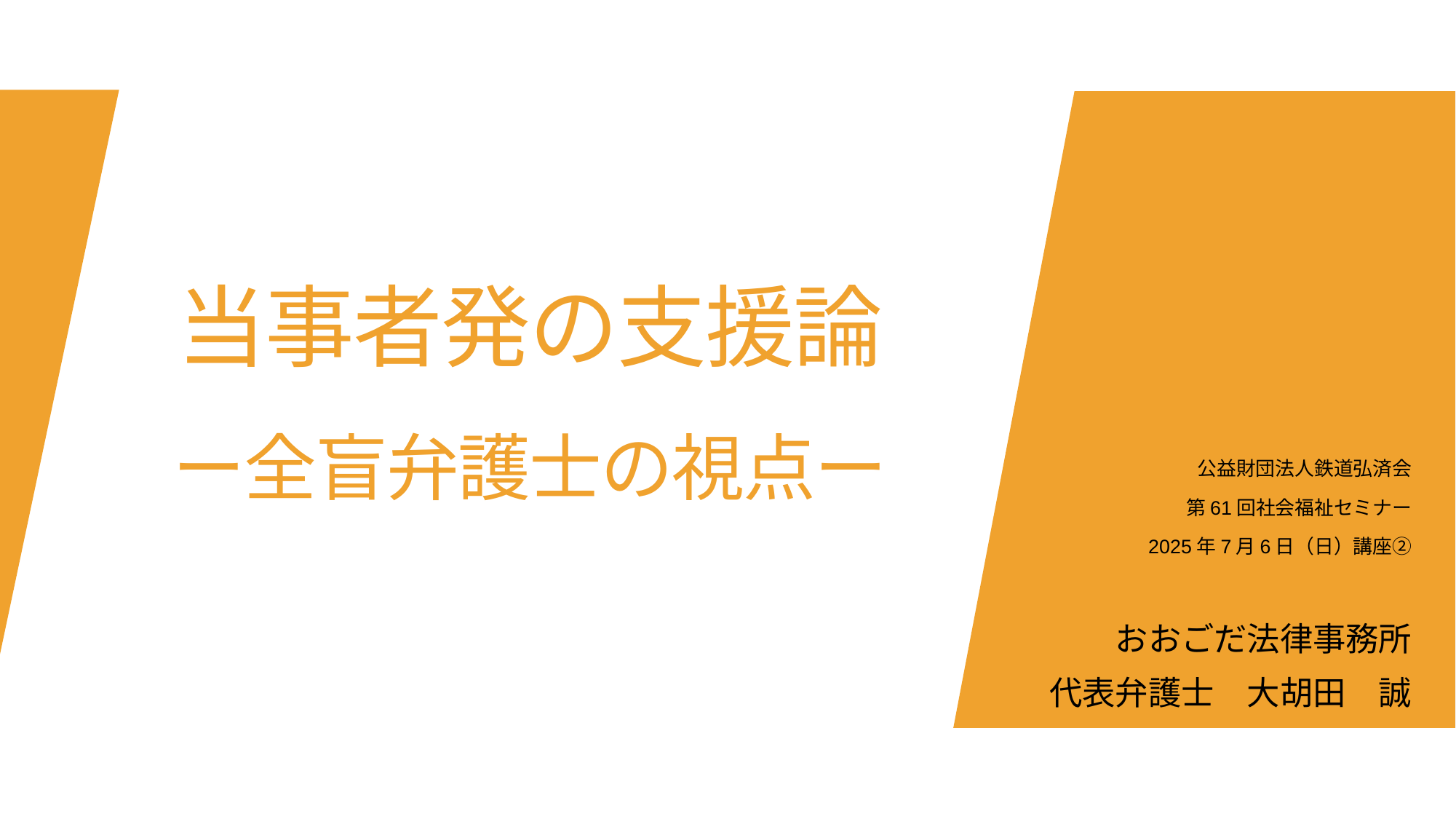

# 当事者発の支援論 ー全盲弁護士の視点ー
公益財団法人鉄道弘済会
第61回社会福祉セミナー
2025年7月6日（日）講座②

おおごだ法律事務所
代表弁護士　大胡田　誠